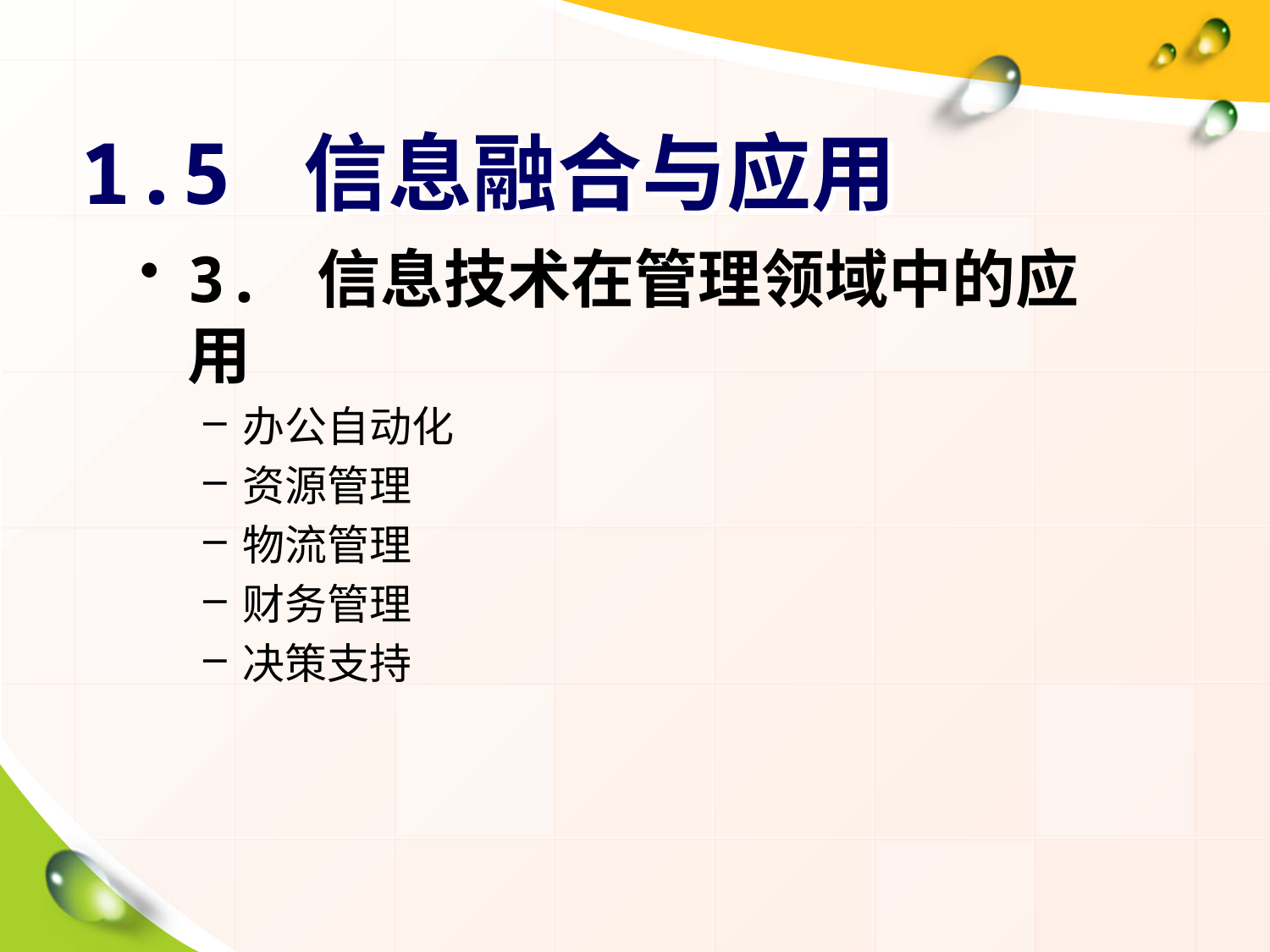

# 1.5 信息融合与应用
3. 信息技术在管理领域中的应用
办公自动化
资源管理
物流管理
财务管理
决策支持